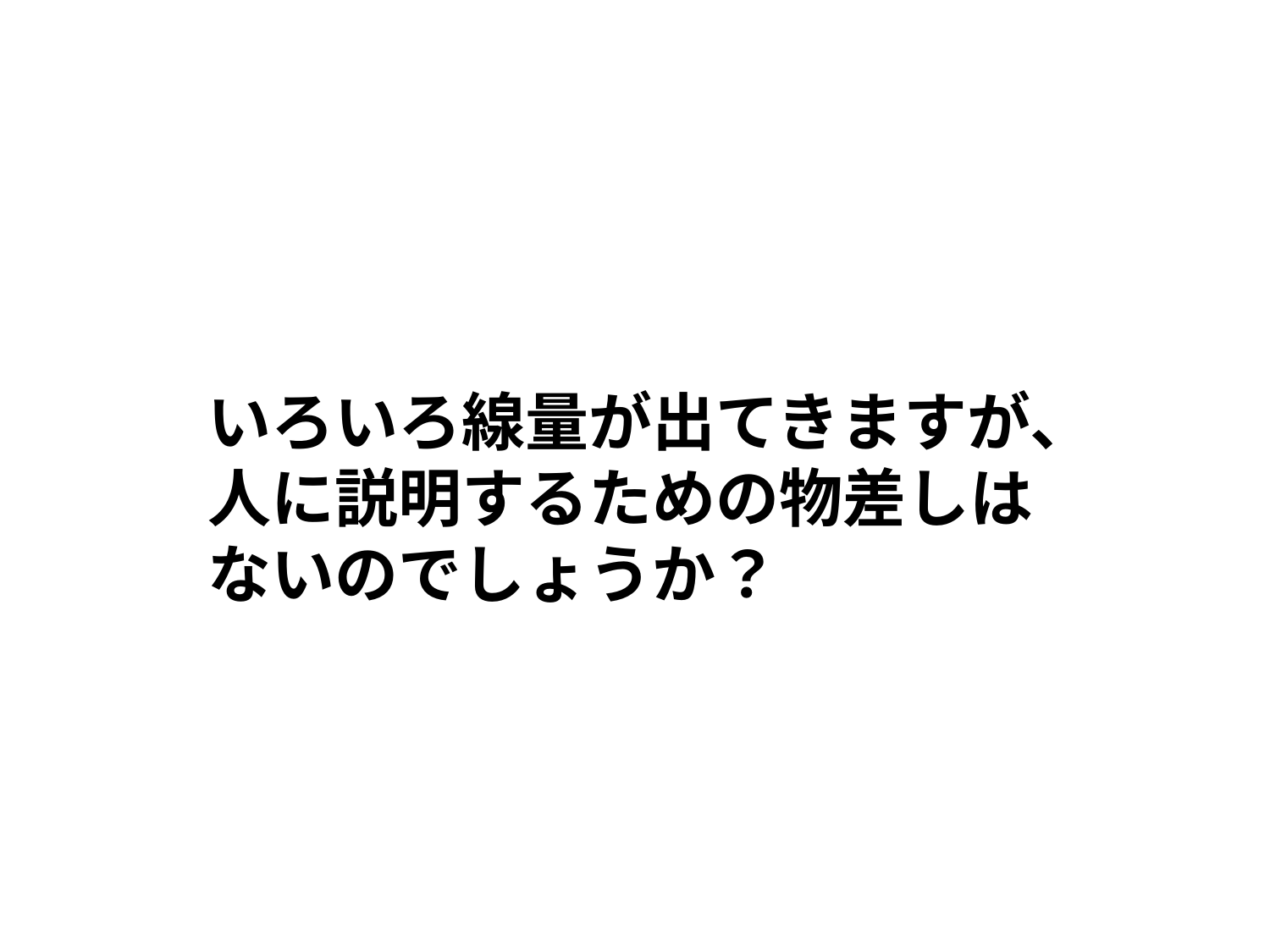

いろいろ線量が出てきますが、人に説明するための物差しはないのでしょうか？